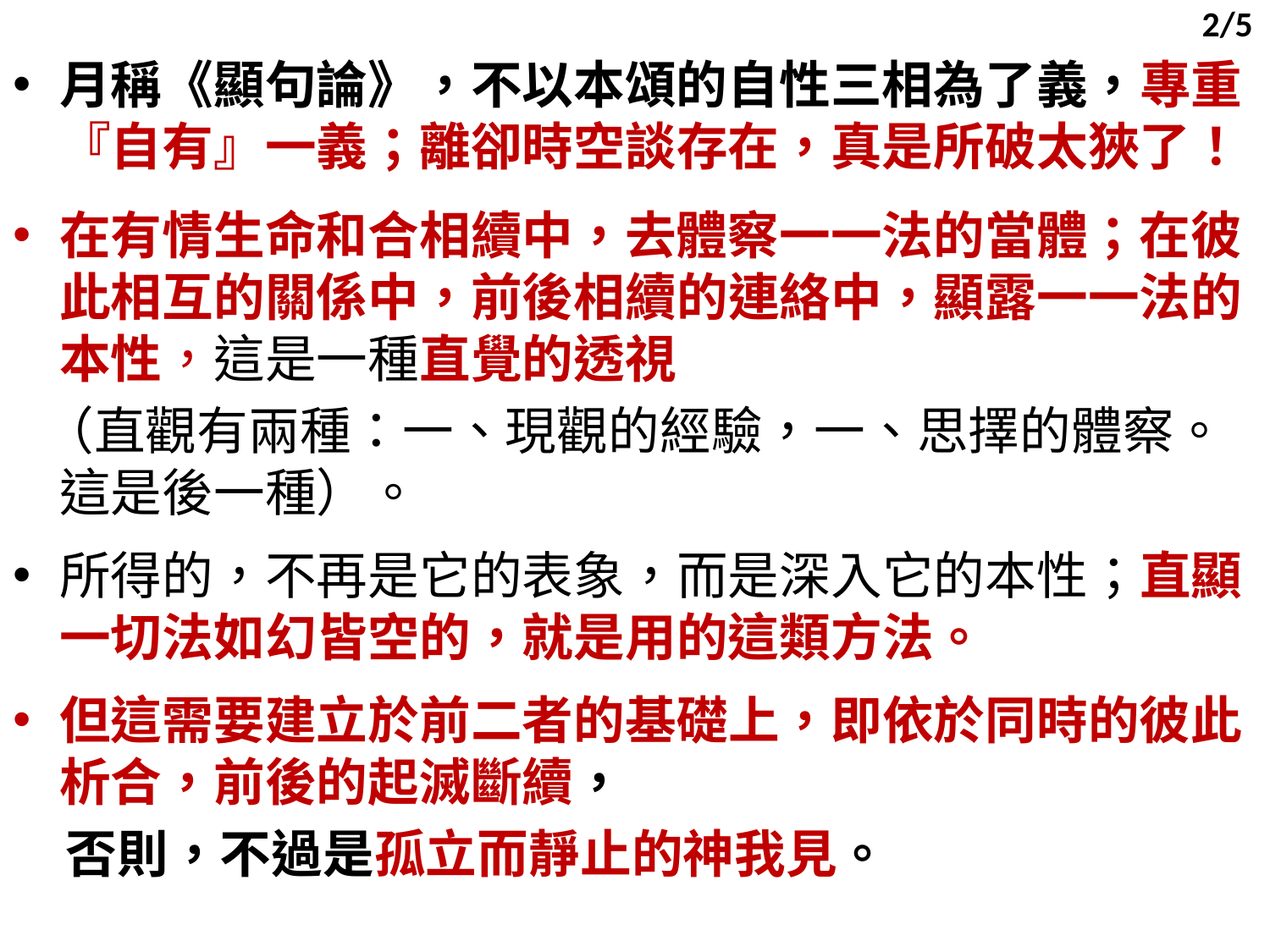

2/5
月稱《顯句論》，不以本頌的自性三相為了義，專重『自有』一義；離卻時空談存在，真是所破太狹了！
在有情生命和合相續中，去體察一一法的當體；在彼此相互的關係中，前後相續的連絡中，顯露一一法的本性，這是一種直覺的透視
  （直觀有兩種：一、現觀的經驗，一、思擇的體察。這是後一種）。
所得的，不再是它的表象，而是深入它的本性；直顯一切法如幻皆空的，就是用的這類方法。
但這需要建立於前二者的基礎上，即依於同時的彼此析合，前後的起滅斷續，
    否則，不過是孤立而靜止的神我見。